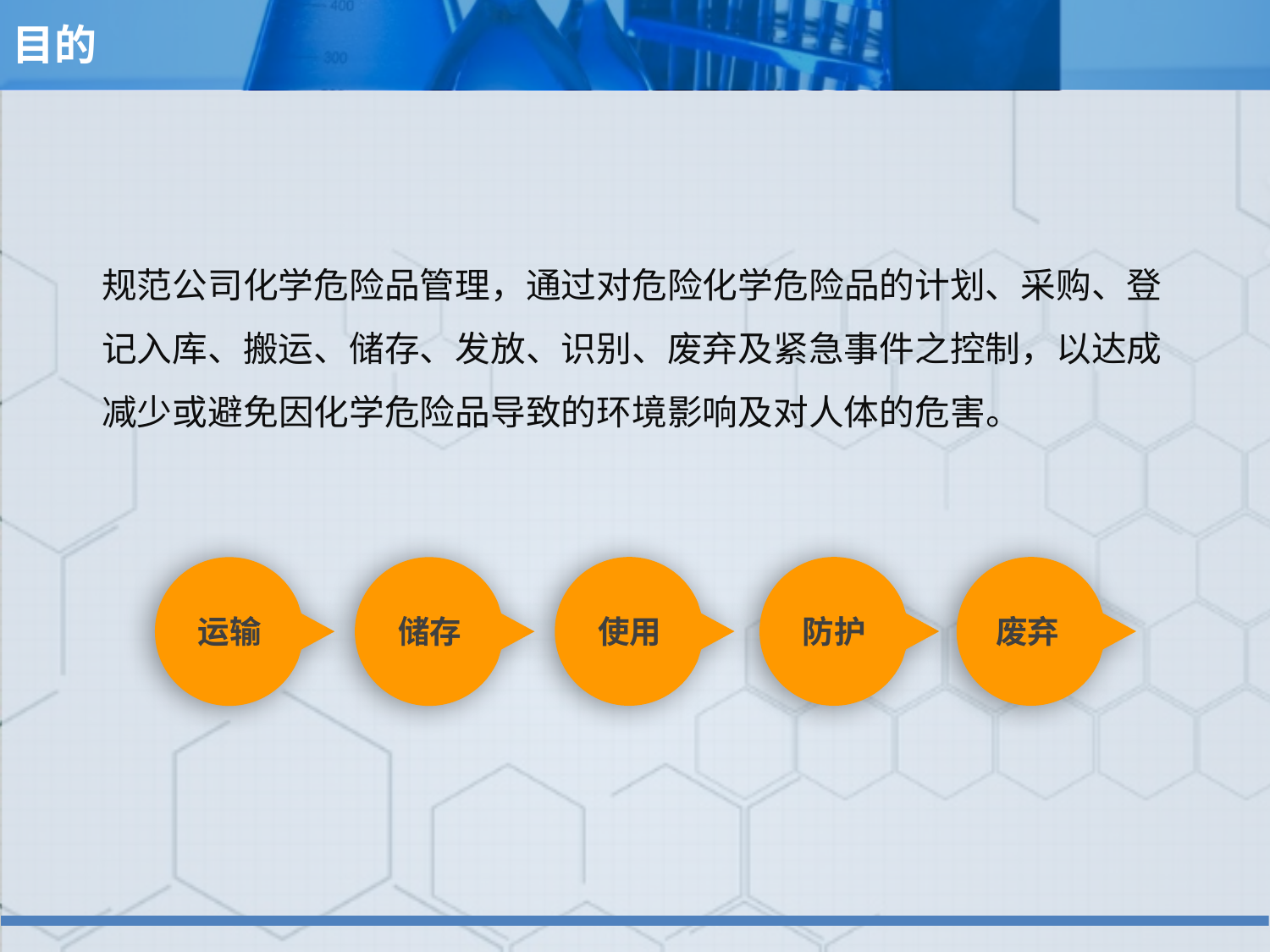

目的
规范公司化学危险品管理，通过对危险化学危险品的计划、采购、登记入库、搬运、储存、发放、识别、废弃及紧急事件之控制，以达成减少或避免因化学危险品导致的环境影响及对人体的危害。

运输
储存
使用
防护
废弃